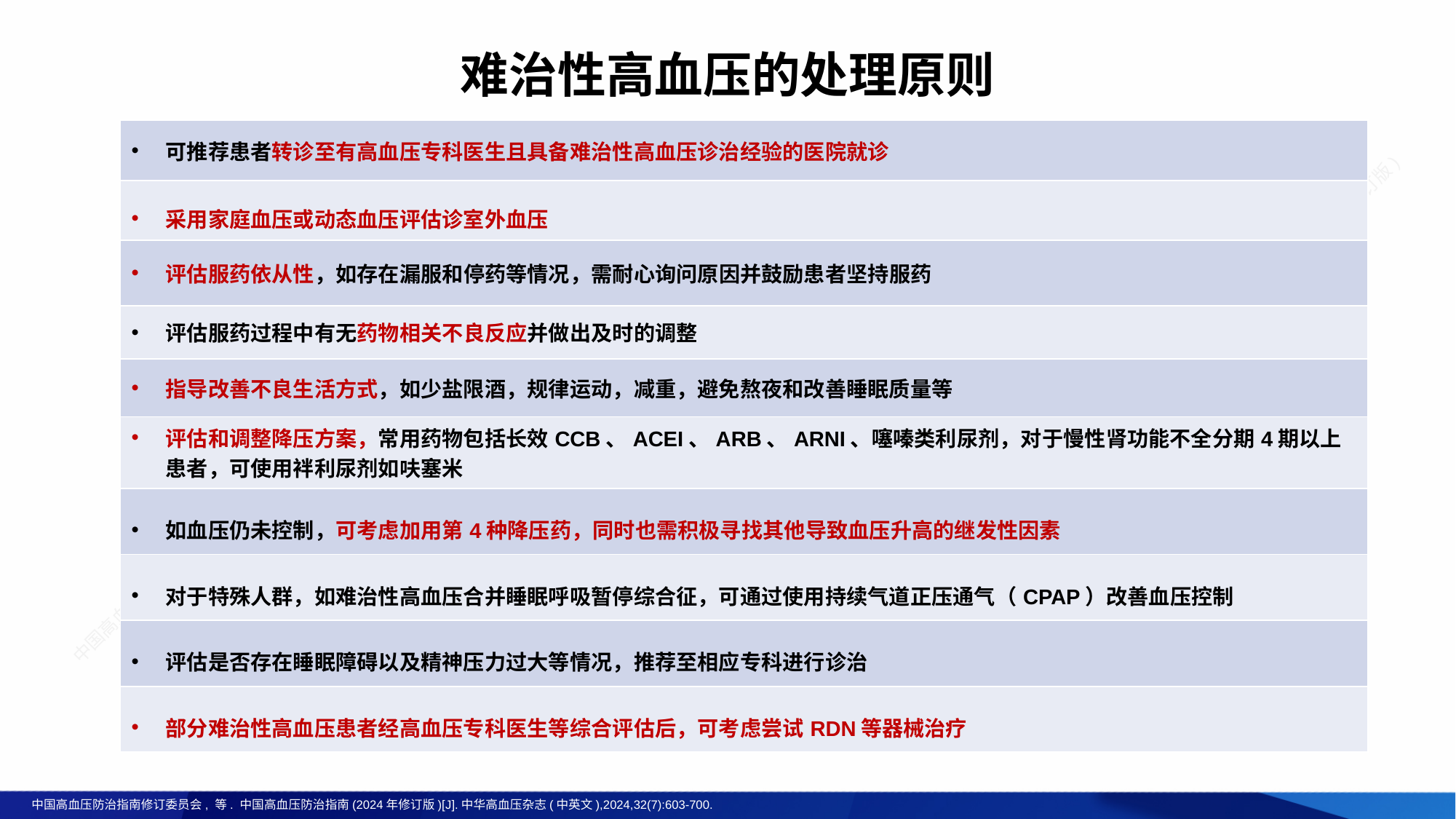

难治性高血压的处理原则
| 可推荐患者转诊至有高血压专科医生且具备难治性高血压诊治经验的医院就诊 |
| --- |
| 采用家庭血压或动态血压评估诊室外血压 |
| 评估服药依从性，如存在漏服和停药等情况，需耐心询问原因并鼓励患者坚持服药 |
| 评估服药过程中有无药物相关不良反应并做出及时的调整 |
| 指导改善不良生活方式，如少盐限酒，规律运动，减重，避免熬夜和改善睡眠质量等 |
| 评估和调整降压方案，常用药物包括长效CCB、ACEI、ARB、ARNI、噻嗪类利尿剂，对于慢性肾功能不全分期4期以上患者，可使用袢利尿剂如呋塞米 |
| 如血压仍未控制，可考虑加用第4种降压药，同时也需积极寻找其他导致血压升高的继发性因素 |
| 对于特殊人群，如难治性高血压合并睡眠呼吸暂停综合征，可通过使用持续气道正压通气（CPAP）改善血压控制 |
| 评估是否存在睡眠障碍以及精神压力过大等情况，推荐至相应专科进行诊治 |
| 部分难治性高血压患者经高血压专科医生等综合评估后，可考虑尝试RDN等器械治疗 |
假性难治性高压的排除